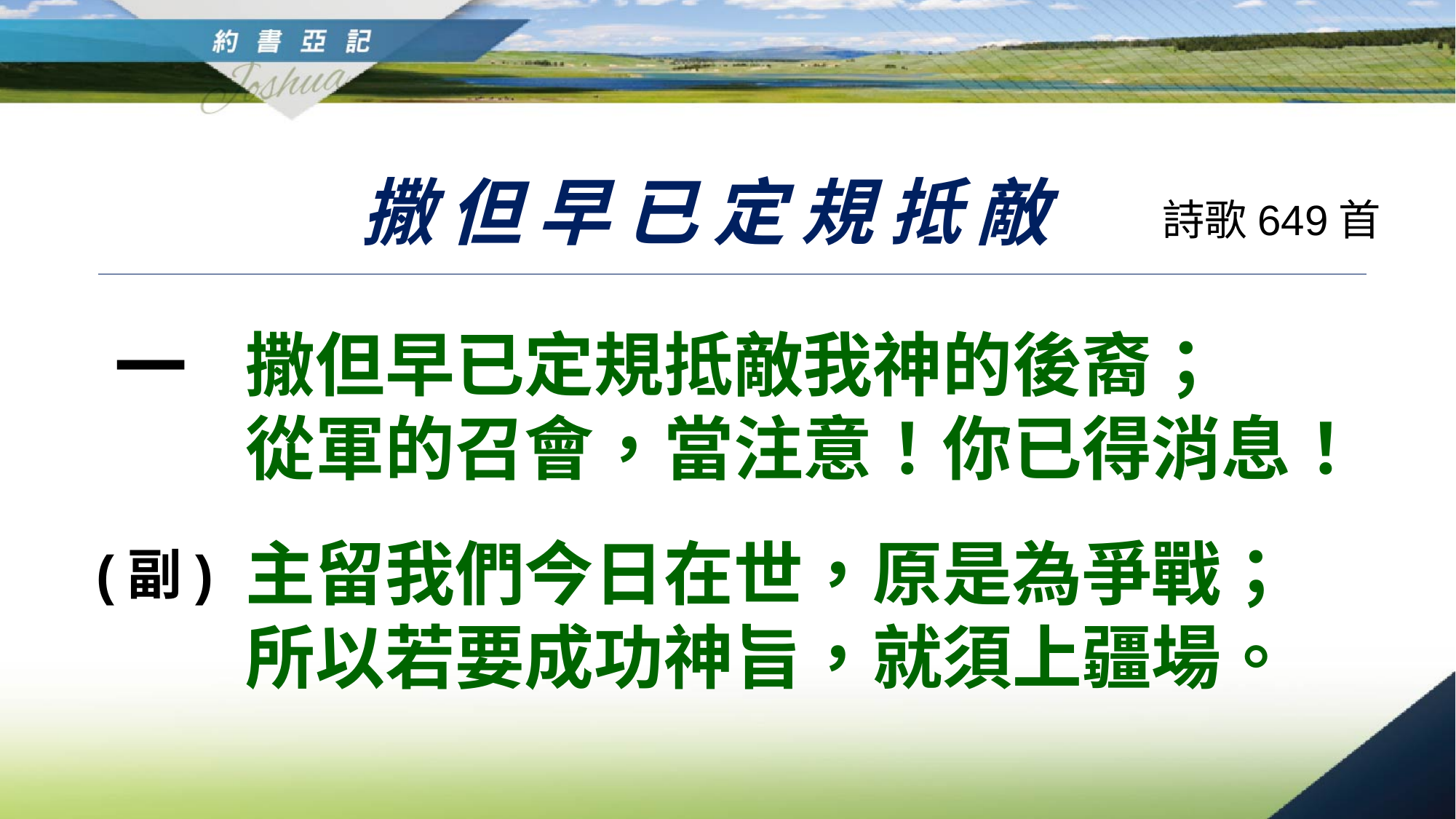

撒但早已定規抵敵
詩歌649首
一
撒但早已定規抵敵我神的後裔；
從軍的召會，當注意！你已得消息！
主留我們今日在世，原是為爭戰；
所以若要成功神旨，就須上疆場。
(副)